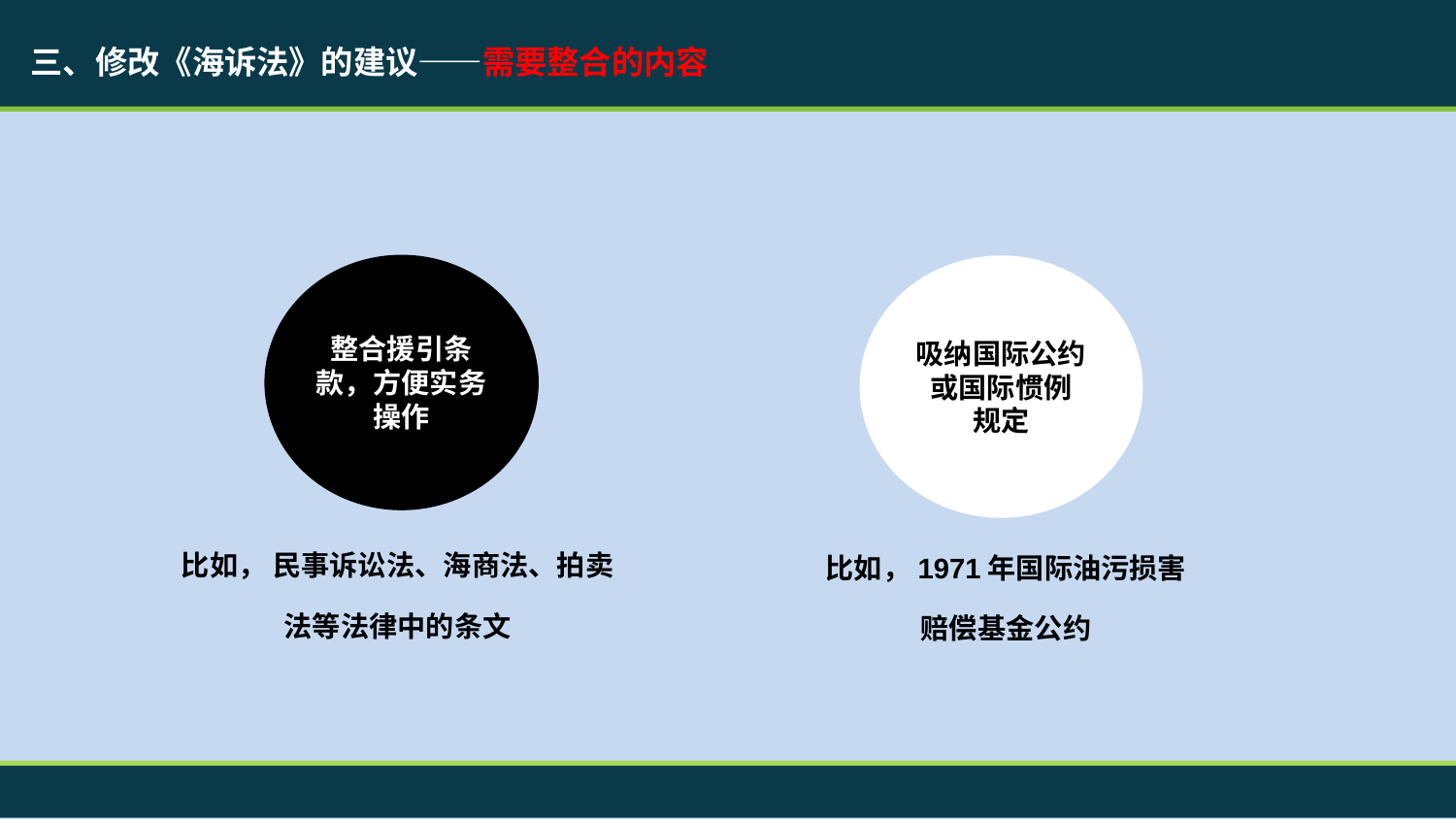

三、修改《海诉法》的建议——需要整合的内容

整合援引条款，方便实务操作
吸纳国际公约或国际惯例
规定
比如， 民事诉讼法、海商法、拍卖法等法律中的条文
比如，1971年国际油污损害赔偿基金公约